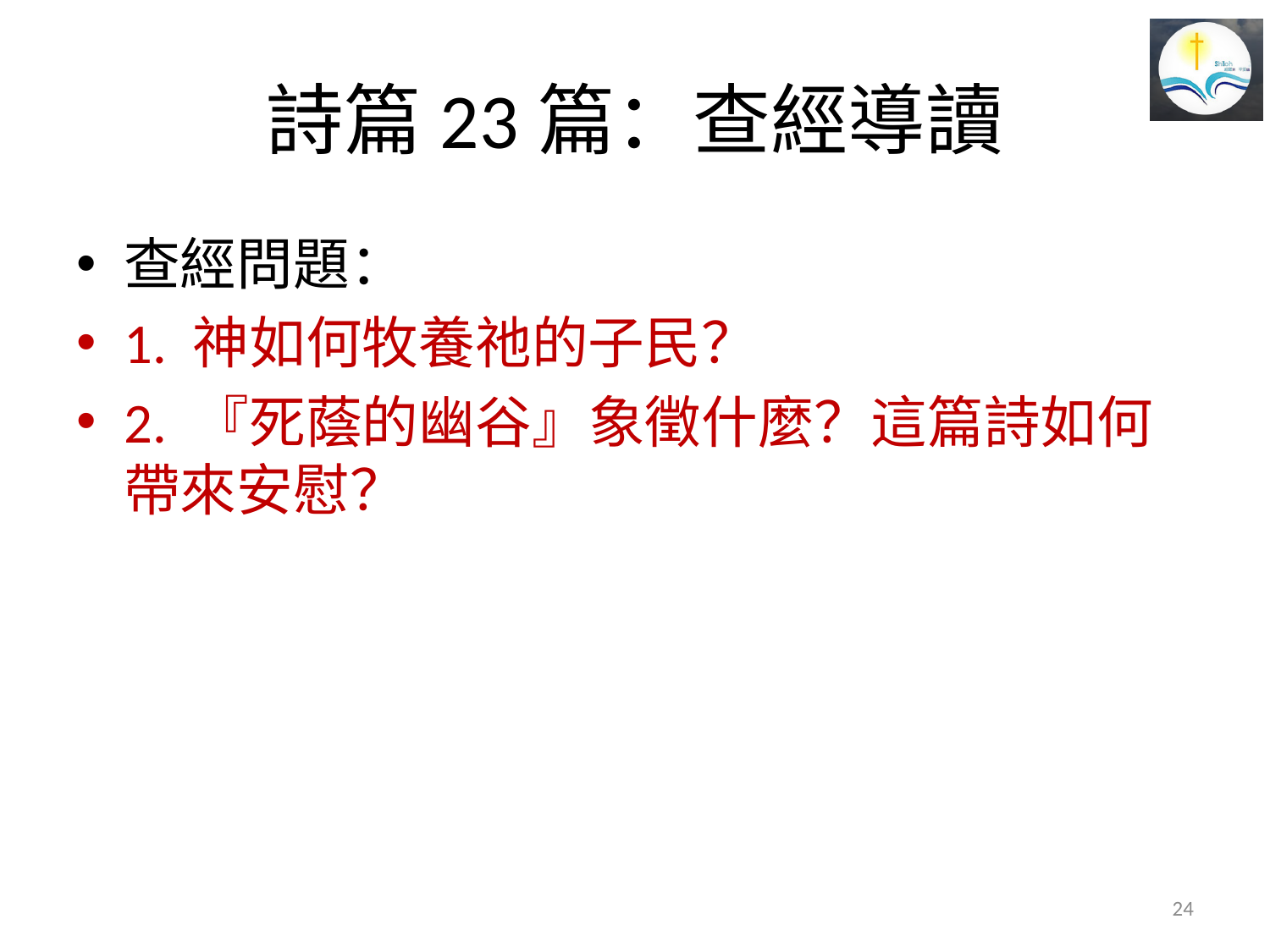

# 詩篇23篇：查經導讀
查經問題：
1. 神如何牧養祂的子民？
2. 『死蔭的幽谷』象徵什麼？這篇詩如何帶來安慰？
24